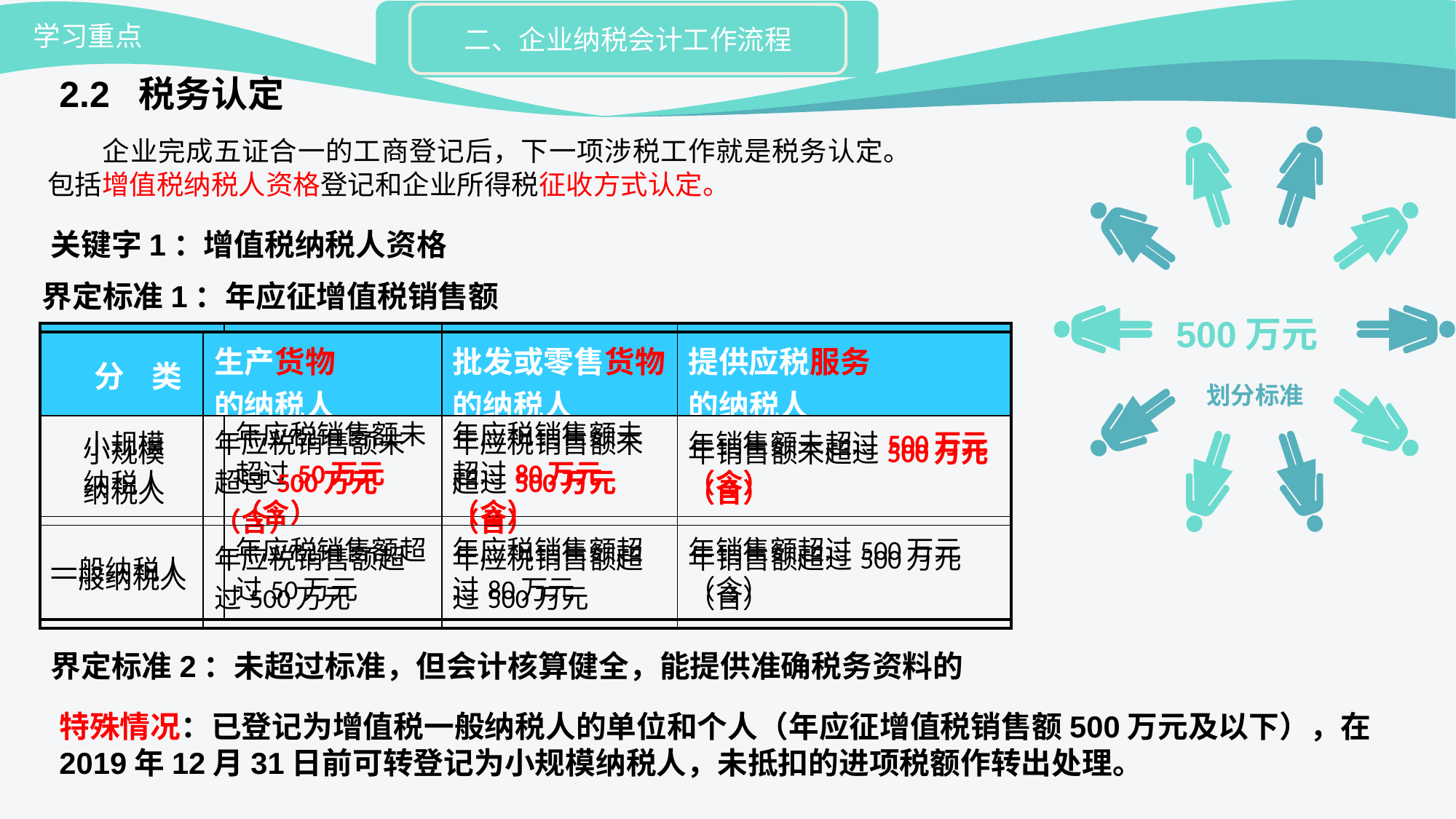

二、企业纳税会计工作流程
学习重点
2.2  税务认定

划分标准

       企业完成五证合一的工商登记后，下一项涉税工作就是税务认定。包括增值税纳税人资格登记和企业所得税征收方式认定。
关键字1：增值税纳税人资格
500万元
界定标准1：年应征增值税销售额
| 分 类 | 生产货物 的纳税人 | 批发或零售货物的纳税人 | 提供应税服务 的纳税人 |
| --- | --- | --- | --- |
| 小规模 纳税人 | 年应税销售额未超过50万元（含） | 年应税销售额未超过80万元（含） | 年销售额未超过500万元（含） |
| 一般纳税人 | 年应税销售额超过50万元 | 年应税销售额超过80万元 | 年销售额超过500万元 （含） |
| 分 类 | 生产货物 的纳税人 | 批发或零售货物的纳税人 | 提供应税服务 的纳税人 |
| --- | --- | --- | --- |
| 小规模 纳税人 | 年应税销售额未超过500万元（含） | 年应税销售额未超过500万元（含） | 年销售额未超过500万元 （含） |
| 一般纳税人 | 年应税销售额超过500万元 | 年应税销售额超过500万元 | 年销售额超过500万元 （含） |
界定标准2：未超过标准，但会计核算健全，能提供准确税务资料的
特殊情况：已登记为增值税一般纳税人的单位和个人（年应征增值税销售额500万元及以下），在2019年12月31日前可转登记为小规模纳税人，未抵扣的进项税额作转出处理。